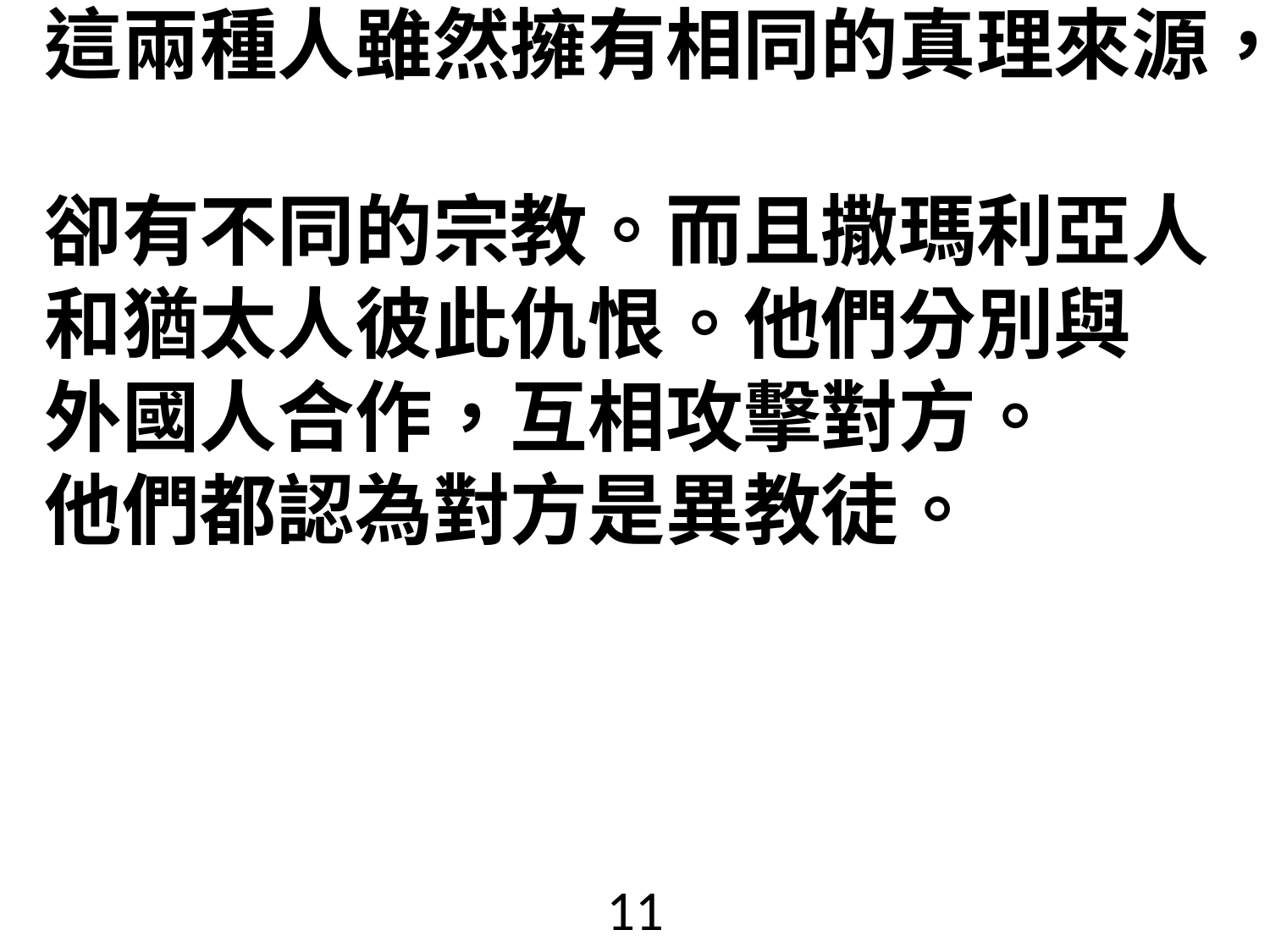

# 這兩種人雖然擁有相同的真理來源， 卻有不同的宗教。而且撒瑪利亞人和猶太人彼此仇恨。他們分別與 外國人合作，互相攻擊對方。 他們都認為對方是異教徒。
11